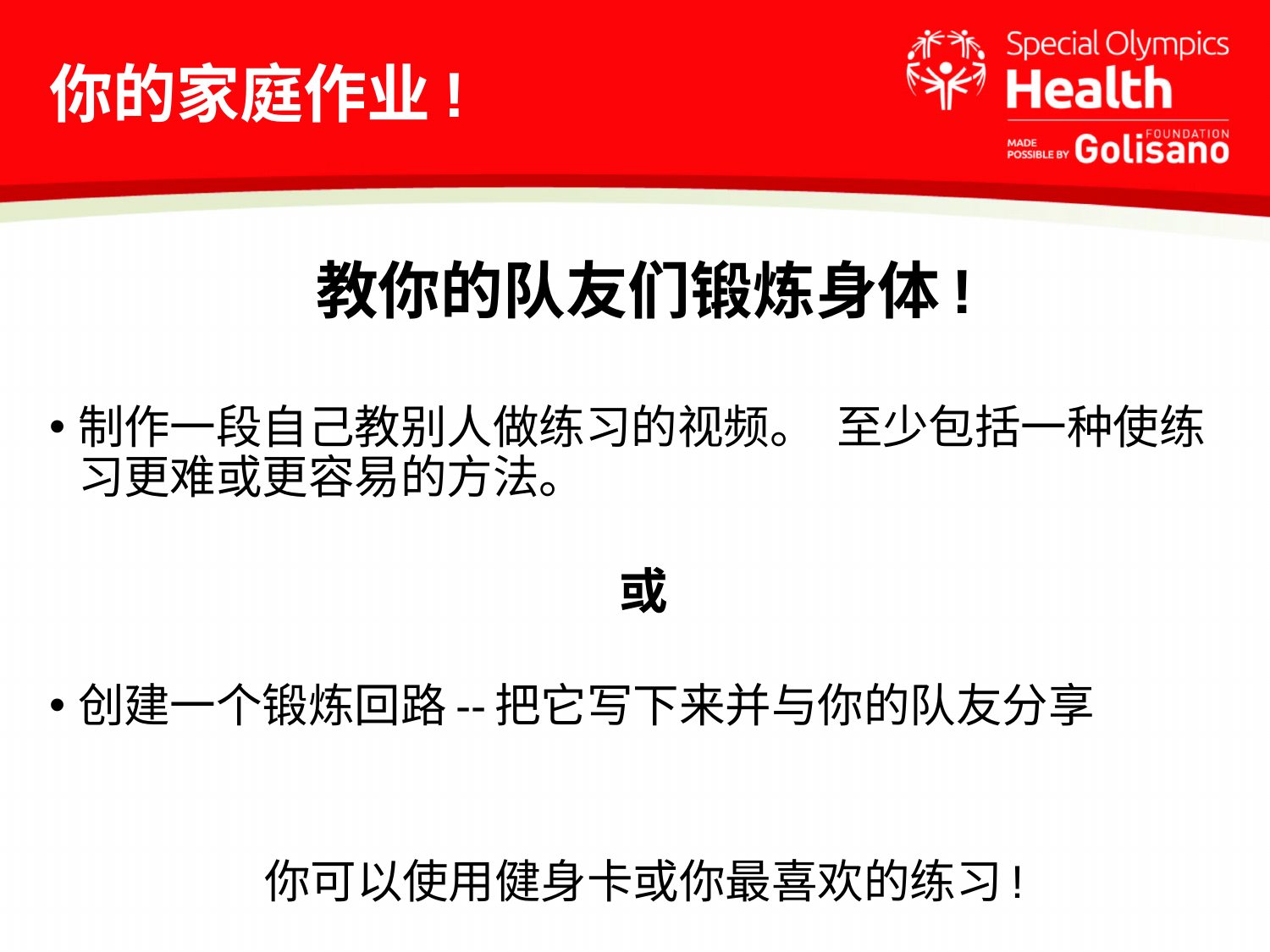

# 你的家庭作业!
教你的队友们锻炼身体!

制作一段自己教别人做练习的视频。  至少包括一种使练习更难或更容易的方法。
或
创建一个锻炼回路--把它写下来并与你的队友分享

你可以使用健身卡或你最喜欢的练习!